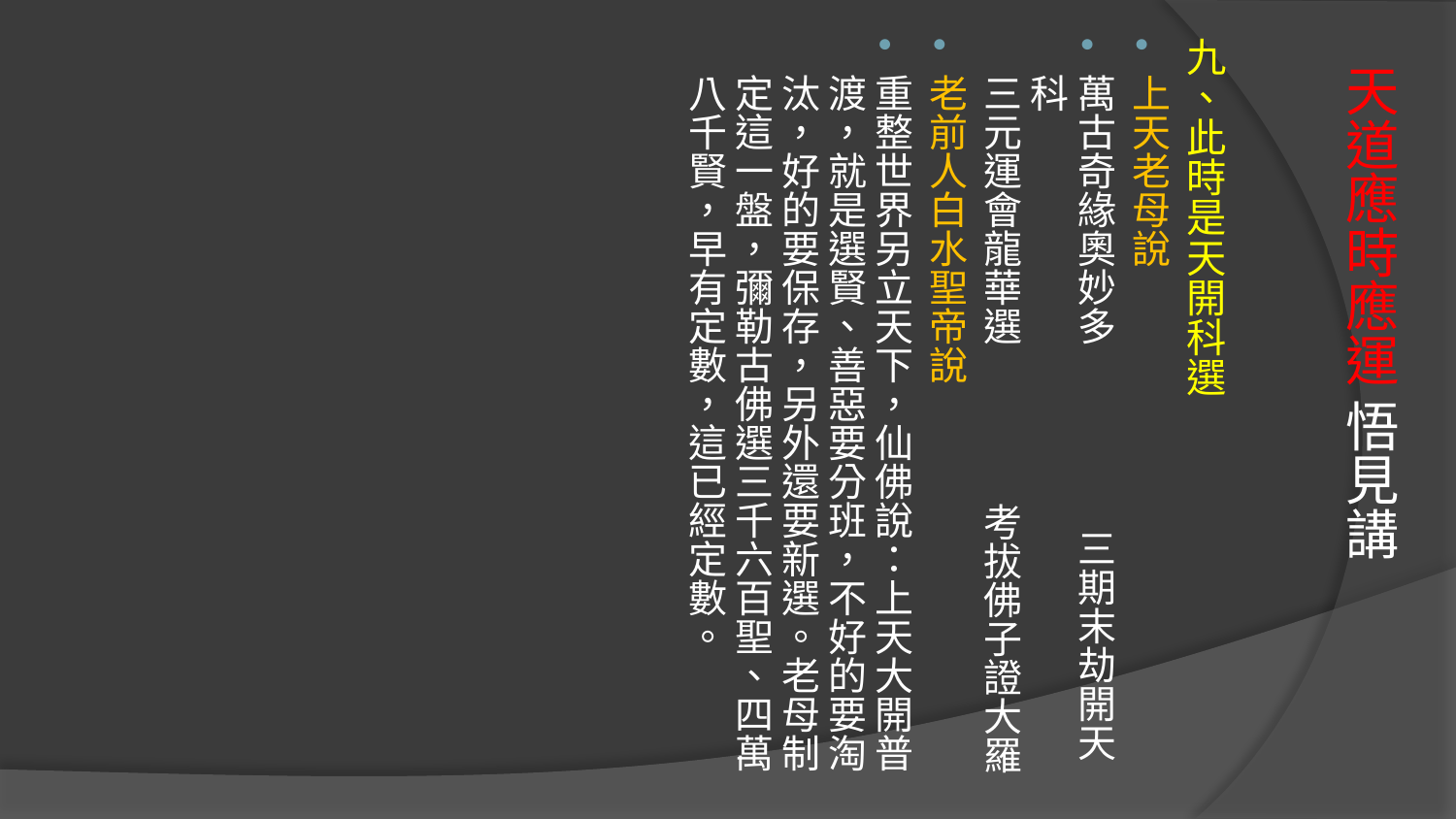

九、此時是天開科選
上天老母說
萬古奇緣奧妙多                     三期末劫開天科
三元運會龍華選                  考拔佛子證大羅
老前人白水聖帝說
重整世界另立天下，仙佛說：上天大開普渡，就是選賢、善惡要分班，不好的要淘汰，好的要保存，另外還要新選。老母制定這一盤，彌勒古佛選三千六百聖、四萬八千賢，早有定數，這已經定數。

# 天道應時應運 悟見講